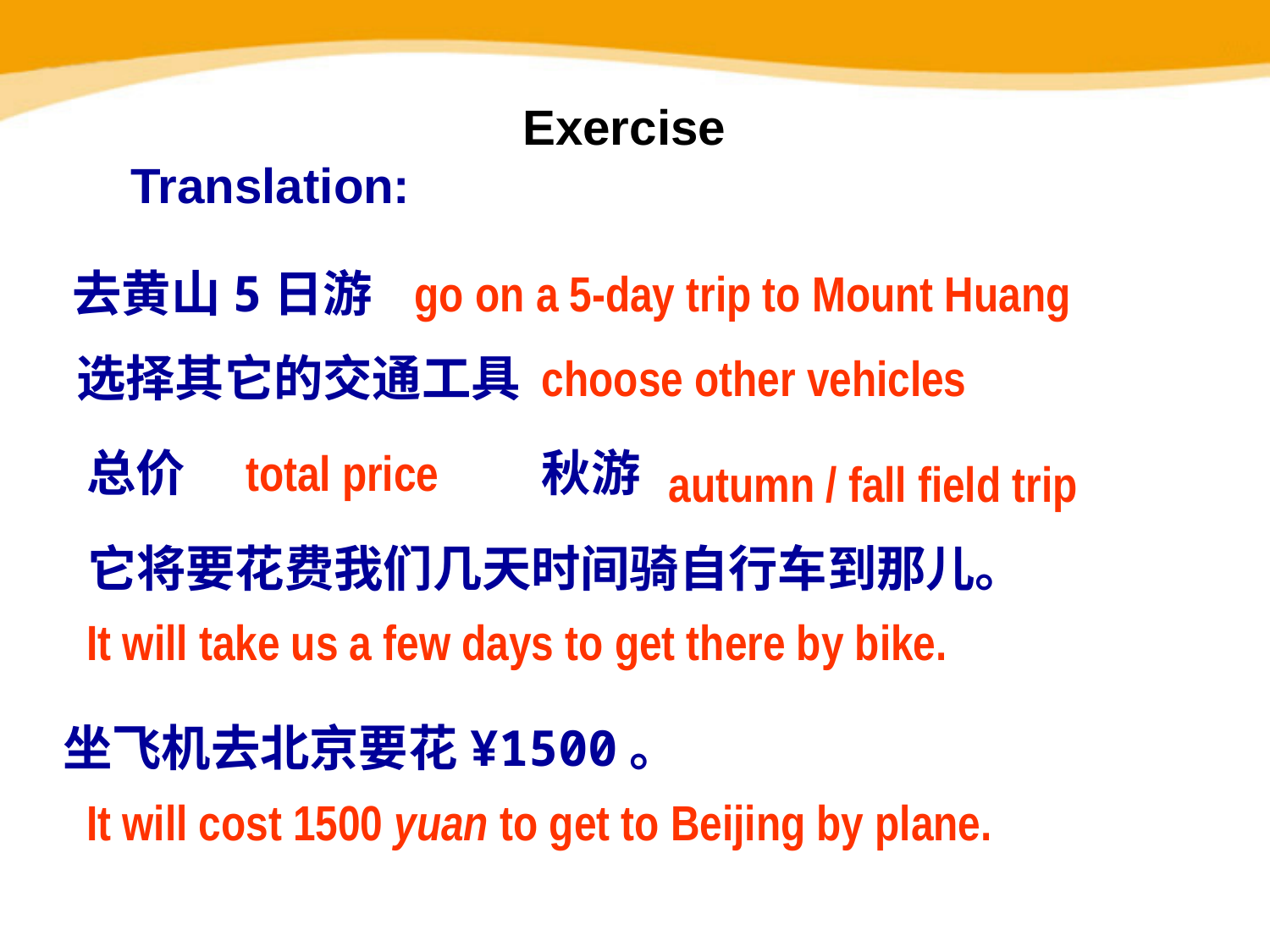

# Exercise
Translation:
去黄山5日游
go on a 5-day trip to Mount Huang
选择其它的交通工具
choose other vehicles
总价
total price
秋游
autumn / fall field trip
它将要花费我们几天时间骑自行车到那儿。
It will take us a few days to get there by bike.
坐飞机去北京要花¥1500。
It will cost 1500 yuan to get to Beijing by plane.